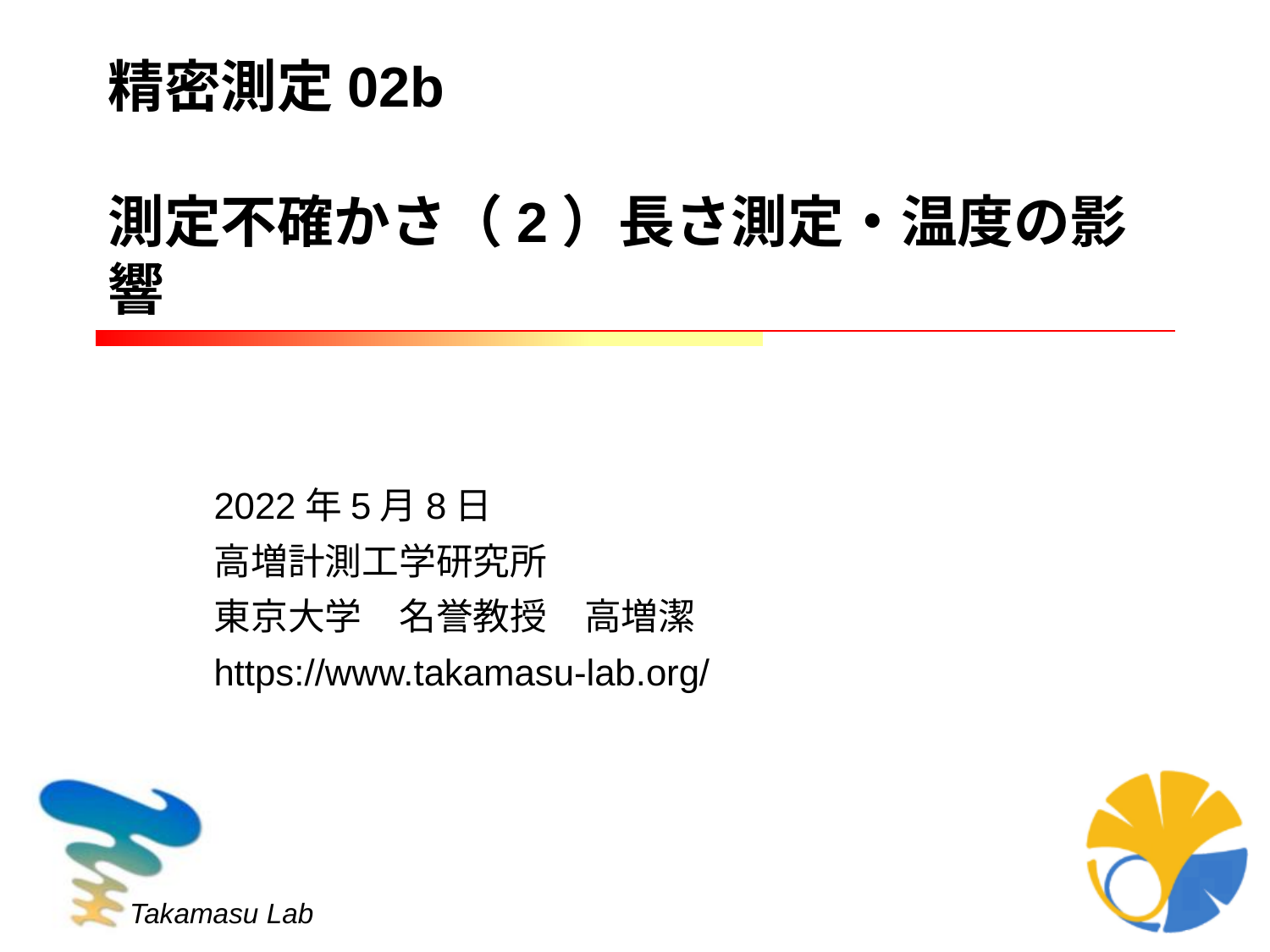

# 精密測定02b 測定不確かさ（2）長さ測定・温度の影響
2022年5月8日
高増計測工学研究所
東京大学　名誉教授　高増潔
https://www.takamasu-lab.org/